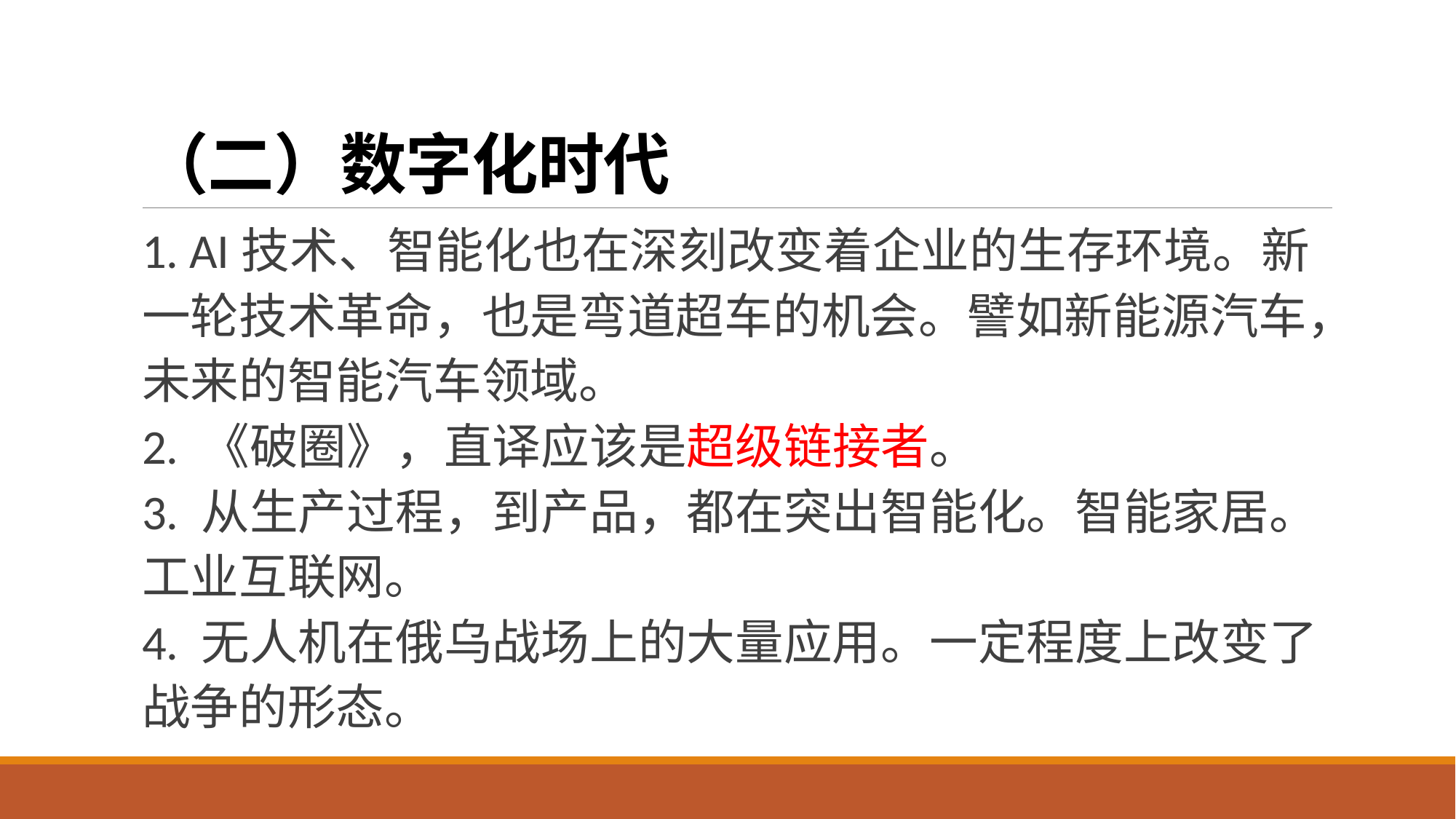

# （二）数字化时代
1. AI技术、智能化也在深刻改变着企业的生存环境。新一轮技术革命，也是弯道超车的机会。譬如新能源汽车，未来的智能汽车领域。
2. 《破圈》，直译应该是超级链接者。
3. 从生产过程，到产品，都在突出智能化。智能家居。工业互联网。
4. 无人机在俄乌战场上的大量应用。一定程度上改变了战争的形态。